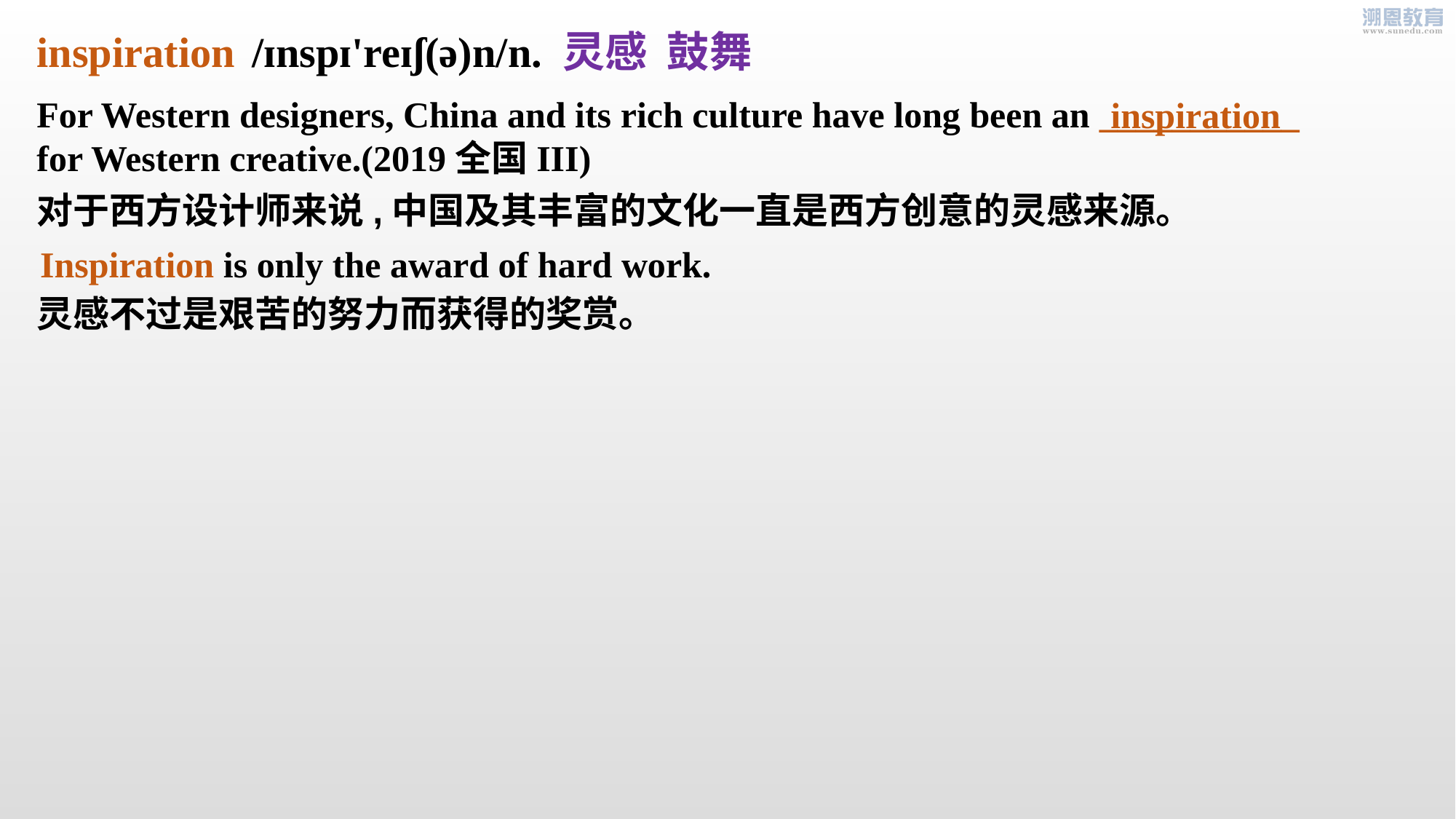

/ɪnspɪ'reɪʃ(ə)n/n. 灵感  鼓舞
inspiration
For Western designers, China and its rich culture have long been an ___________ for Western creative.(2019全国III)
inspiration
对于西方设计师来说,中国及其丰富的文化一直是西方创意的灵感来源。
Inspiration is only the award of hard work.
灵感不过是艰苦的努力而获得的奖赏。